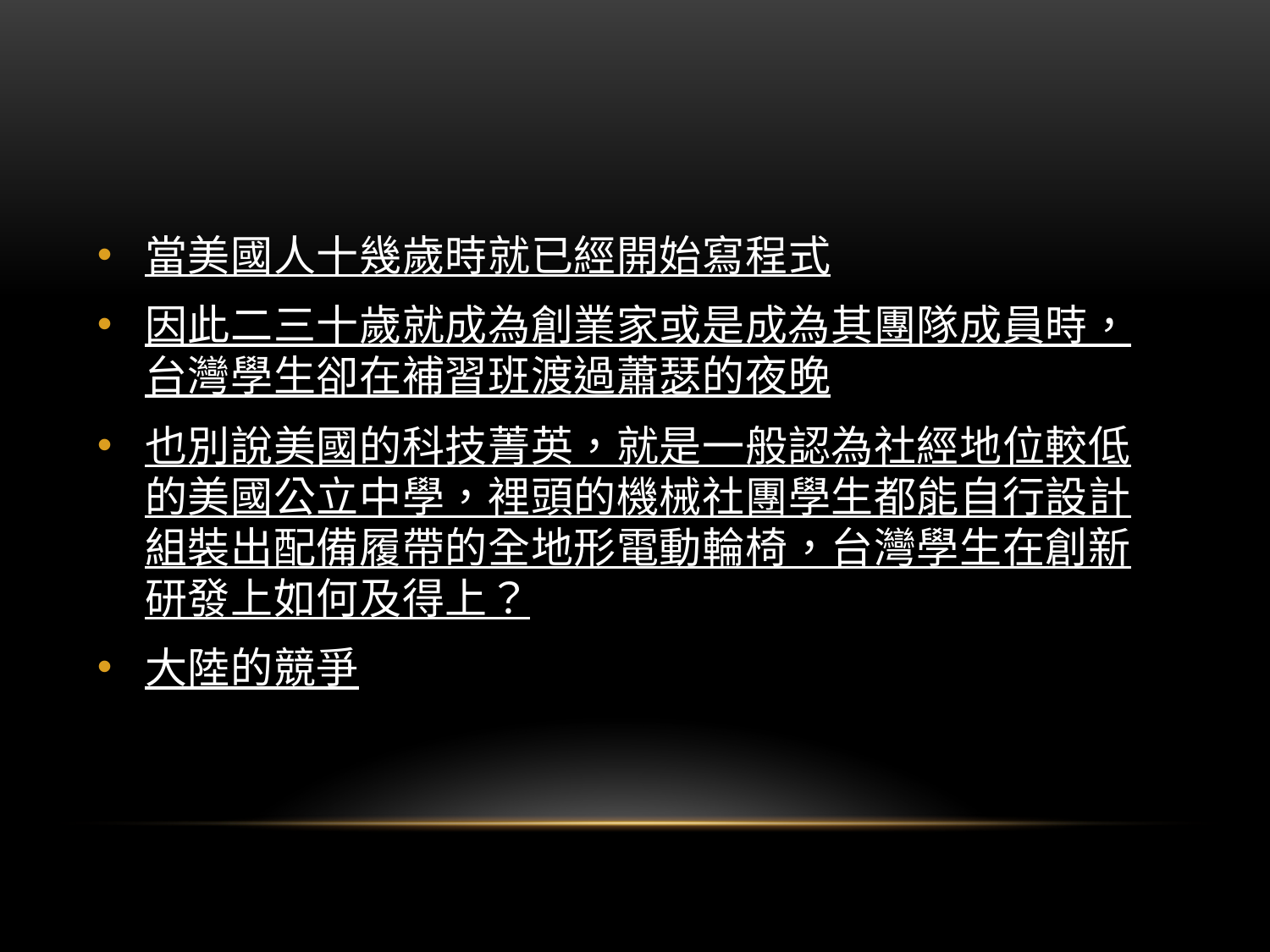

#
當美國人十幾歲時就已經開始寫程式
因此二三十歲就成為創業家或是成為其團隊成員時，台灣學生卻在補習班渡過蕭瑟的夜晚
也別說美國的科技菁英，就是一般認為社經地位較低的美國公立中學，裡頭的機械社團學生都能自行設計組裝出配備履帶的全地形電動輪椅，台灣學生在創新研發上如何及得上？
大陸的競爭